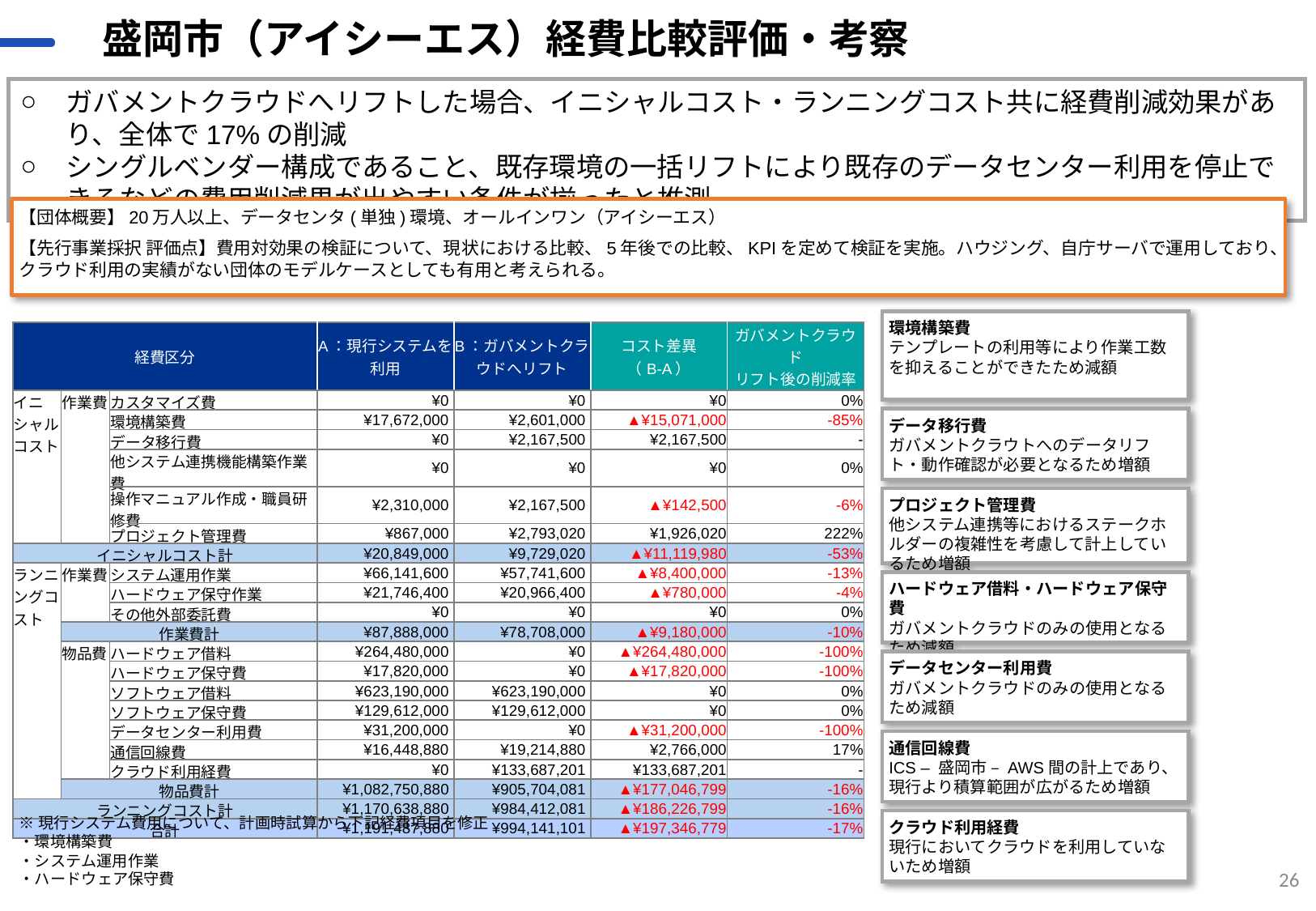

# 盛岡市（アイシーエス）経費比較評価・考察
ガバメントクラウドへリフトした場合、イニシャルコスト・ランニングコスト共に経費削減効果があり、全体で17%の削減
シングルベンダー構成であること、既存環境の一括リフトにより既存のデータセンター利用を停止できるなどの費用削減果が出やすい条件が揃ったと推測
【団体概要】20万人以上、データセンタ(単独)環境、オールインワン（アイシーエス）
【先行事業採択 評価点】費用対効果の検証について、現状における比較、5年後での比較、KPIを定めて検証を実施。ハウジング、自庁サーバで運用しており、クラウド利用の実績がない団体のモデルケースとしても有用と考えられる。
環境構築費
テンプレートの利用等により作業工数を抑えることができたため減額

データ移行費
ガバメントクラウトへのデータリフト・動作確認が必要となるため増額
プロジェクト管理費
他システム連携等におけるステークホルダーの複雑性を考慮して計上しているため増額
ハードウェア借料・ハードウェア保守費
ガバメントクラウドのみの使用となるため減額
データセンター利用費
ガバメントクラウドのみの使用となるため減額
通信回線費
ICS – 盛岡市 – AWS間の計上であり、現行より積算範囲が広がるため増額
クラウド利用経費
現行においてクラウドを利用していないため増額
| 経費区分 |  |  | A：現行システムを 利用 | B：ガバメントクラウドへリフト | コスト差異 （B-A） | ガバメントクラウド リフト後の削減率 |
| --- | --- | --- | --- | --- | --- | --- |
| イニシャルコスト | 作業費 | カスタマイズ費 | ¥0 | ¥0 | ¥0 | 0% |
|  |  | 環境構築費 | ¥17,672,000 | ¥2,601,000 | ▲¥15,071,000 | -85% |
|  |  | データ移行費 | ¥0 | ¥2,167,500 | ¥2,167,500 | - |
|  |  | 他システム連携機能構築作業費 | ¥0 | ¥0 | ¥0 | 0% |
|  |  | 操作マニュアル作成・職員研修費 | ¥2,310,000 | ¥2,167,500 | ▲¥142,500 | -6% |
|  |  | プロジェクト管理費 | ¥867,000 | ¥2,793,020 | ¥1,926,020 | 222% |
| イニシャルコスト計 |  |  | ¥20,849,000 | ¥9,729,020 | ▲¥11,119,980 | -53% |
| ランニングコスト | 作業費 | システム運用作業 | ¥66,141,600 | ¥57,741,600 | ▲¥8,400,000 | -13% |
|  |  | ハードウェア保守作業 | ¥21,746,400 | ¥20,966,400 | ▲¥780,000 | -4% |
|  |  | その他外部委託費 | ¥0 | ¥0 | ¥0 | 0% |
|  | 作業費計 |  | ¥87,888,000 | ¥78,708,000 | ▲¥9,180,000 | -10% |
|  | 物品費 | ハードウェア借料 | ¥264,480,000 | ¥0 | ▲¥264,480,000 | -100% |
|  |  | ハードウェア保守費 | ¥17,820,000 | ¥0 | ▲¥17,820,000 | -100% |
|  |  | ソフトウェア借料 | ¥623,190,000 | ¥623,190,000 | ¥0 | 0% |
|  |  | ソフトウェア保守費 | ¥129,612,000 | ¥129,612,000 | ¥0 | 0% |
|  |  | データセンター利用費 | ¥31,200,000 | ¥0 | ▲¥31,200,000 | -100% |
|  |  | 通信回線費 | ¥16,448,880 | ¥19,214,880 | ¥2,766,000 | 17% |
|  |  | クラウド利用経費 | ¥0 | ¥133,687,201 | ¥133,687,201 | - |
|  | 物品費計 |  | ¥1,082,750,880 | ¥905,704,081 | ▲¥177,046,799 | -16% |
| ランニングコスト計 |  |  | ¥1,170,638,880 | ¥984,412,081 | ▲¥186,226,799 | -16% |
| 合計 |  |  | ¥1,191,487,880 | ¥994,141,101 | ▲¥197,346,779 | -17% |
※現行システム費用について、計画時試算から下記経費項目を修正
・環境構築費
・システム運用作業
・ハードウェア保守費
26